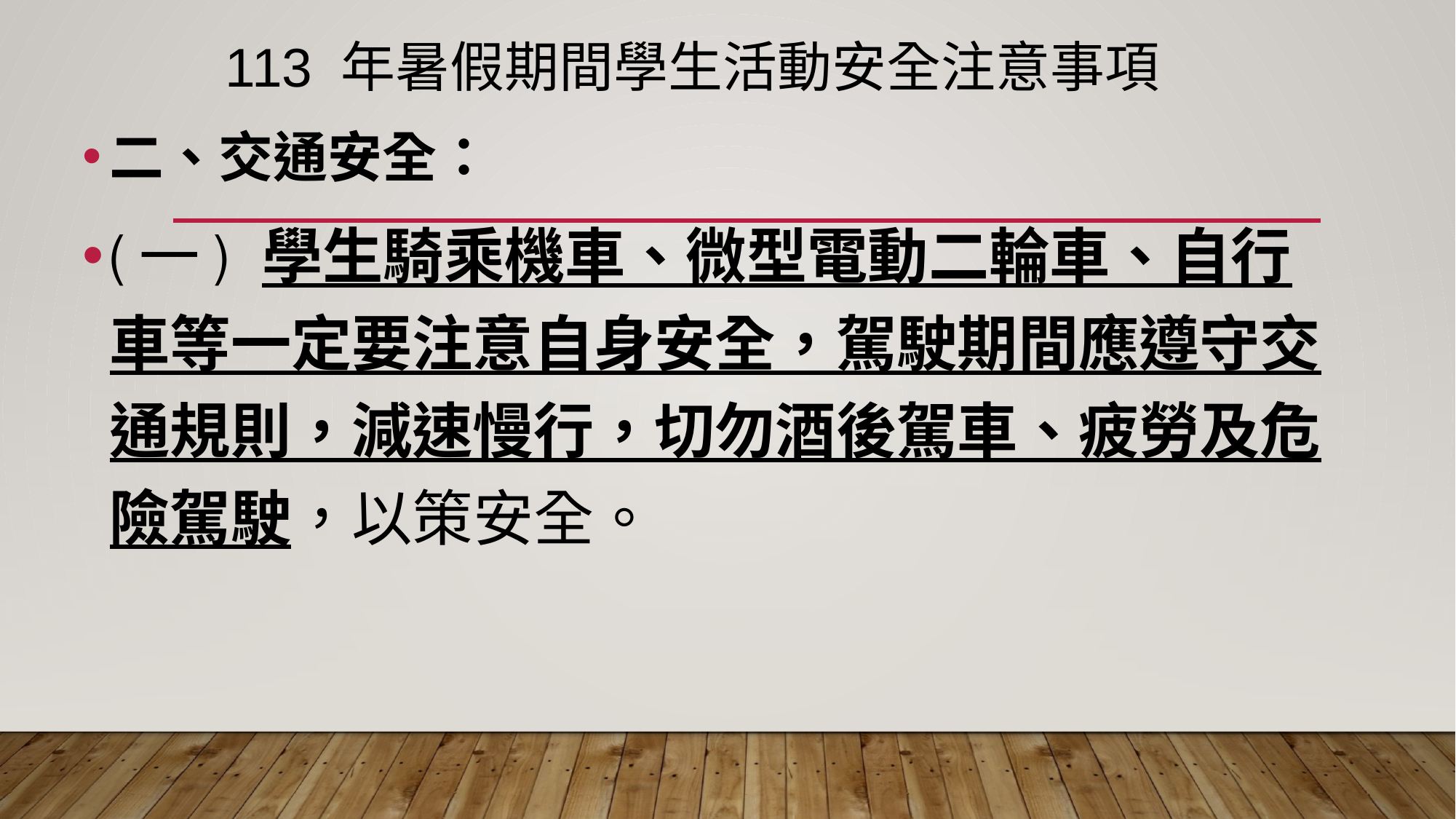

113 年暑假期間學生活動安全注意事項
二、交通安全：
(一) 學生騎乘機車、微型電動二輪車、自行車等一定要注意自身安全，駕駛期間應遵守交通規則，減速慢行，切勿酒後駕車、疲勞及危險駕駛，以策安全。